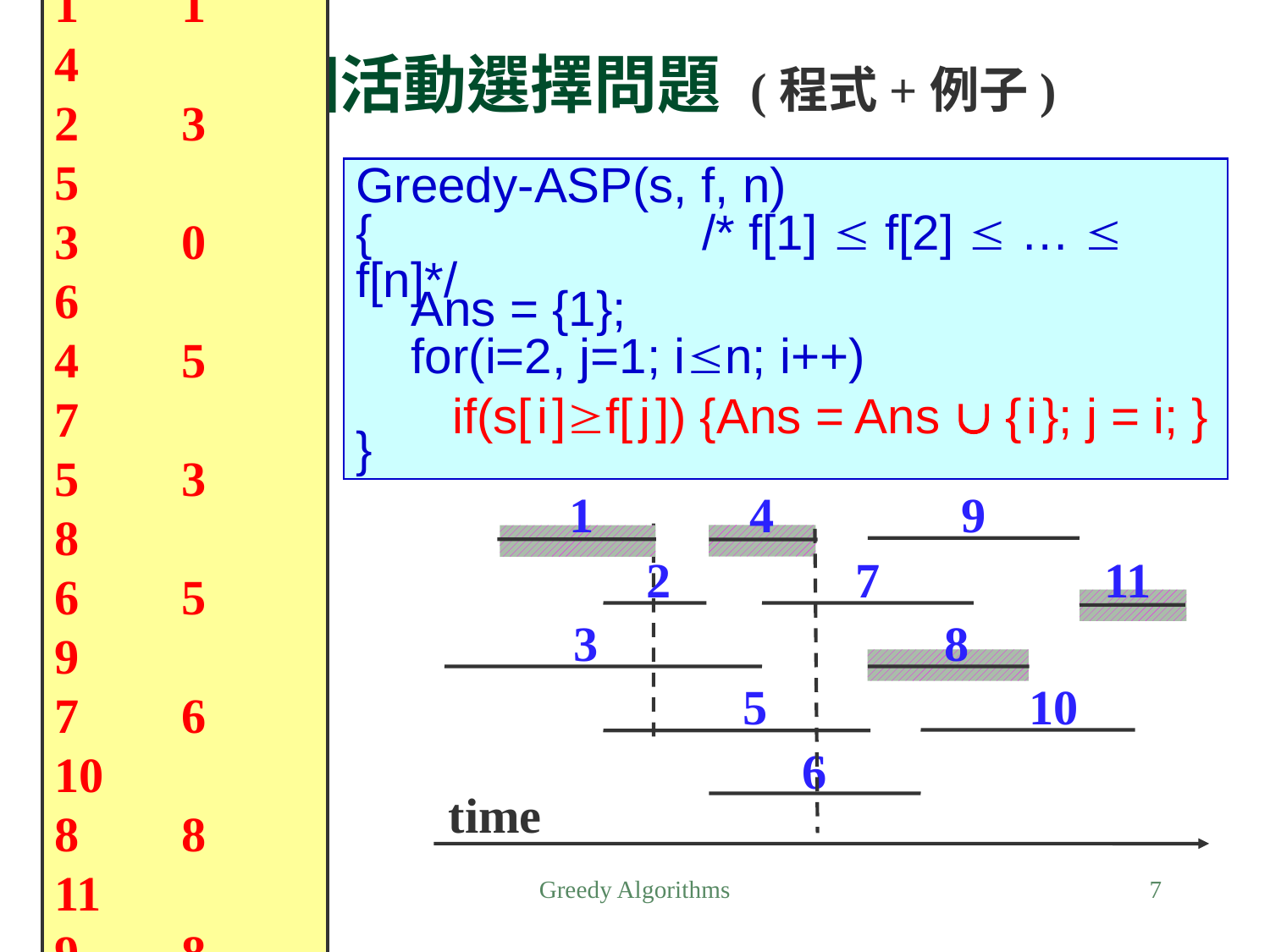

# 一個活動選擇問題 (程式+例子)
Input:
 i	si	fi
1	1	4
2	3	5
3	0	6
4	5	7
5	3	8
6	5	9
7	6	10
8	8	11
9	8	12
10	9	13
11	12	14
Greedy-ASP(s, f, n)
{                        /* f[1] ≤ f[2] ≤ … ≤ f[n]*/
    Ans = {1};
    for(i=2, j=1; i≤n; i++)
       if(s[ i ]≥f[ j ]) {Ans = Ans ∪ { i }; j = i; }
}
1
4
9

2
7
11

3
8

5
10

6
time

Greedy Algorithms
7